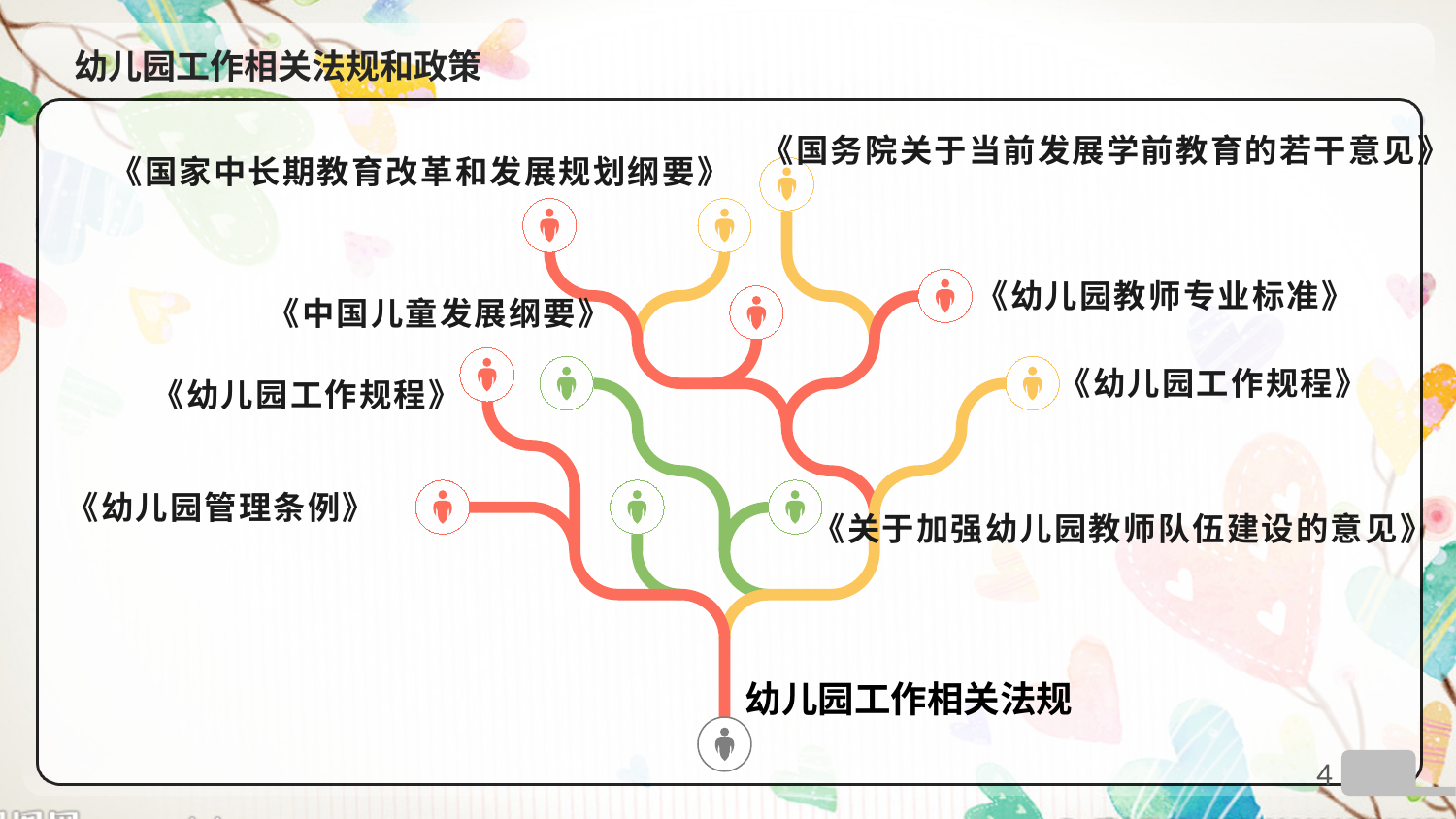

# 幼儿园工作相关法规和政策
《国务院关于当前发展学前教育的若干意见》
《国家中长期教育改革和发展规划纲要》

《幼儿园教师专业标准》

《中国儿童发展纲要》

《幼儿园工作规程》
《幼儿园工作规程》

《幼儿园管理条例》

《关于加强幼儿园教师队伍建设的意见》

幼儿园工作相关法规